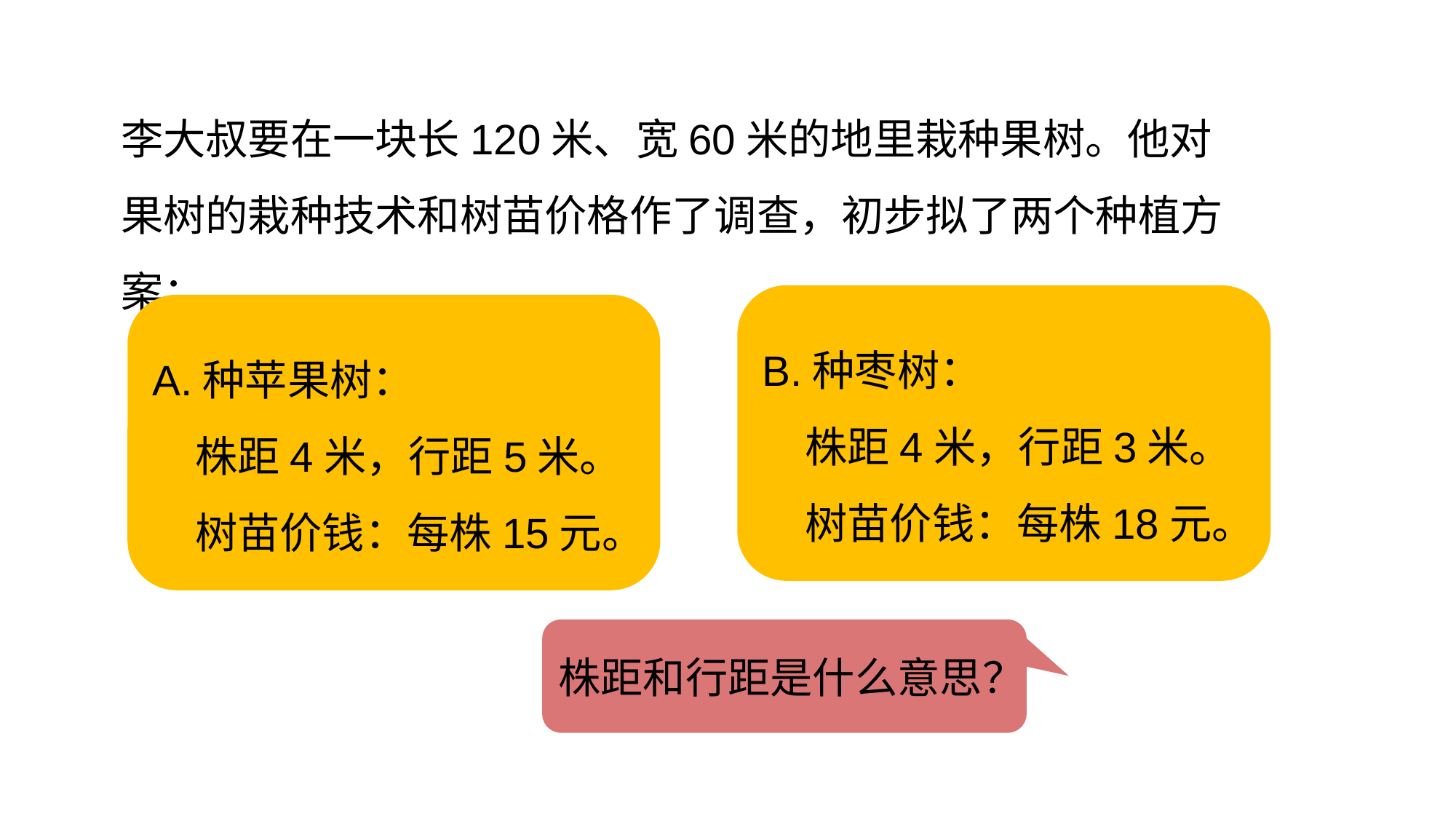

李大叔要在一块长120米、宽60米的地里栽种果树。他对果树的栽种技术和树苗价格作了调查，初步拟了两个种植方案：
B.种枣树：
株距4米，行距3米。
树苗价钱：每株18元。
A.种苹果树：
株距4米，行距5米。
树苗价钱：每株15元。
株距和行距是什么意思？